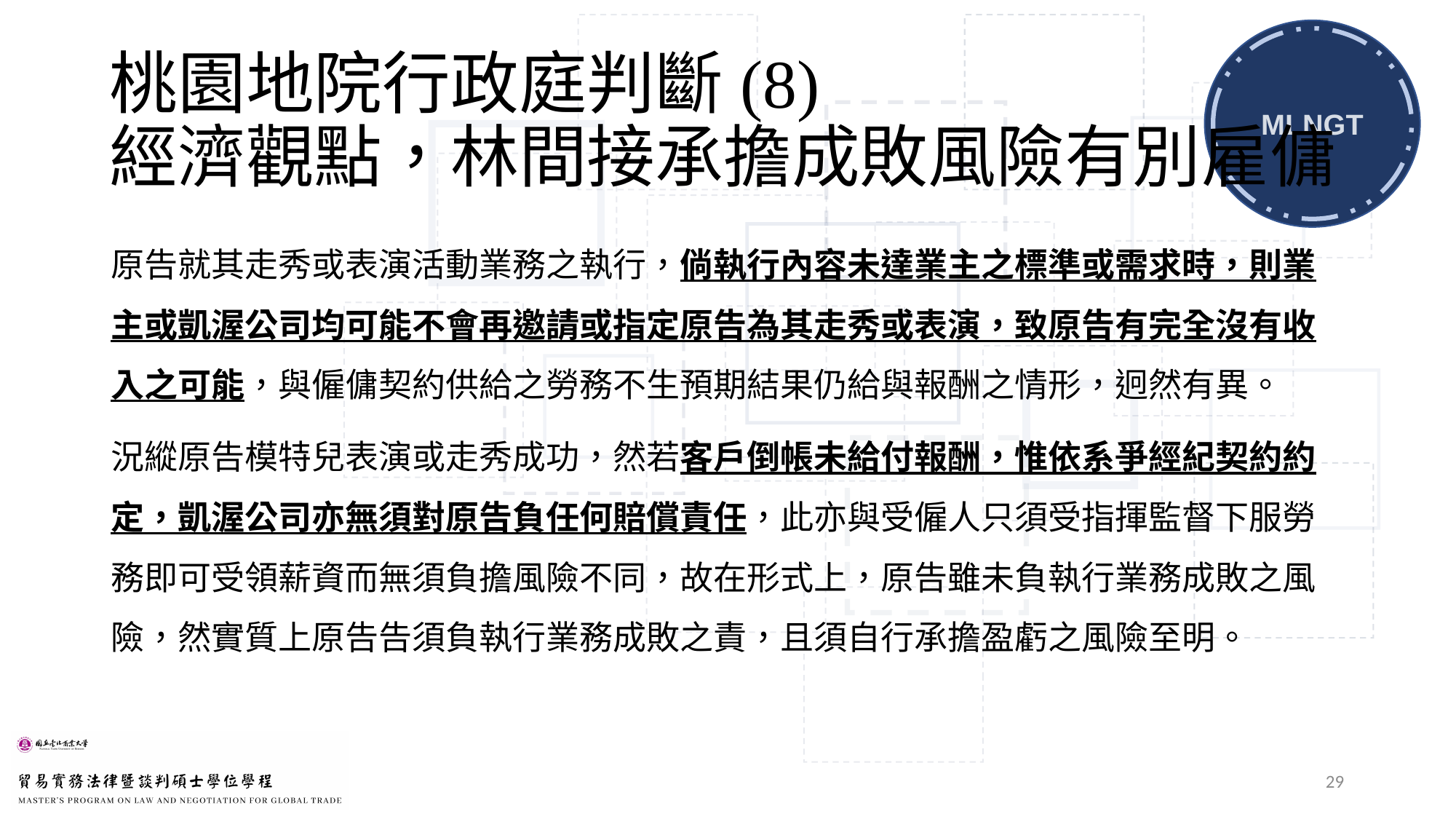

# 桃園地院行政庭判斷(8) 經濟觀點，林間接承擔成敗風險有別雇傭
原告就其走秀或表演活動業務之執行，倘執行內容未達業主之標準或需求時，則業主或凱渥公司均可能不會再邀請或指定原告為其走秀或表演，致原告有完全沒有收入之可能，與僱傭契約供給之勞務不生預期結果仍給與報酬之情形，迥然有異。
況縱原告模特兒表演或走秀成功，然若客戶倒帳未給付報酬，惟依系爭經紀契約約定，凱渥公司亦無須對原告負任何賠償責任，此亦與受僱人只須受指揮監督下服勞務即可受領薪資而無須負擔風險不同，故在形式上，原告雖未負執行業務成敗之風險，然實質上原告告須負執行業務成敗之責，且須自行承擔盈虧之風險至明。